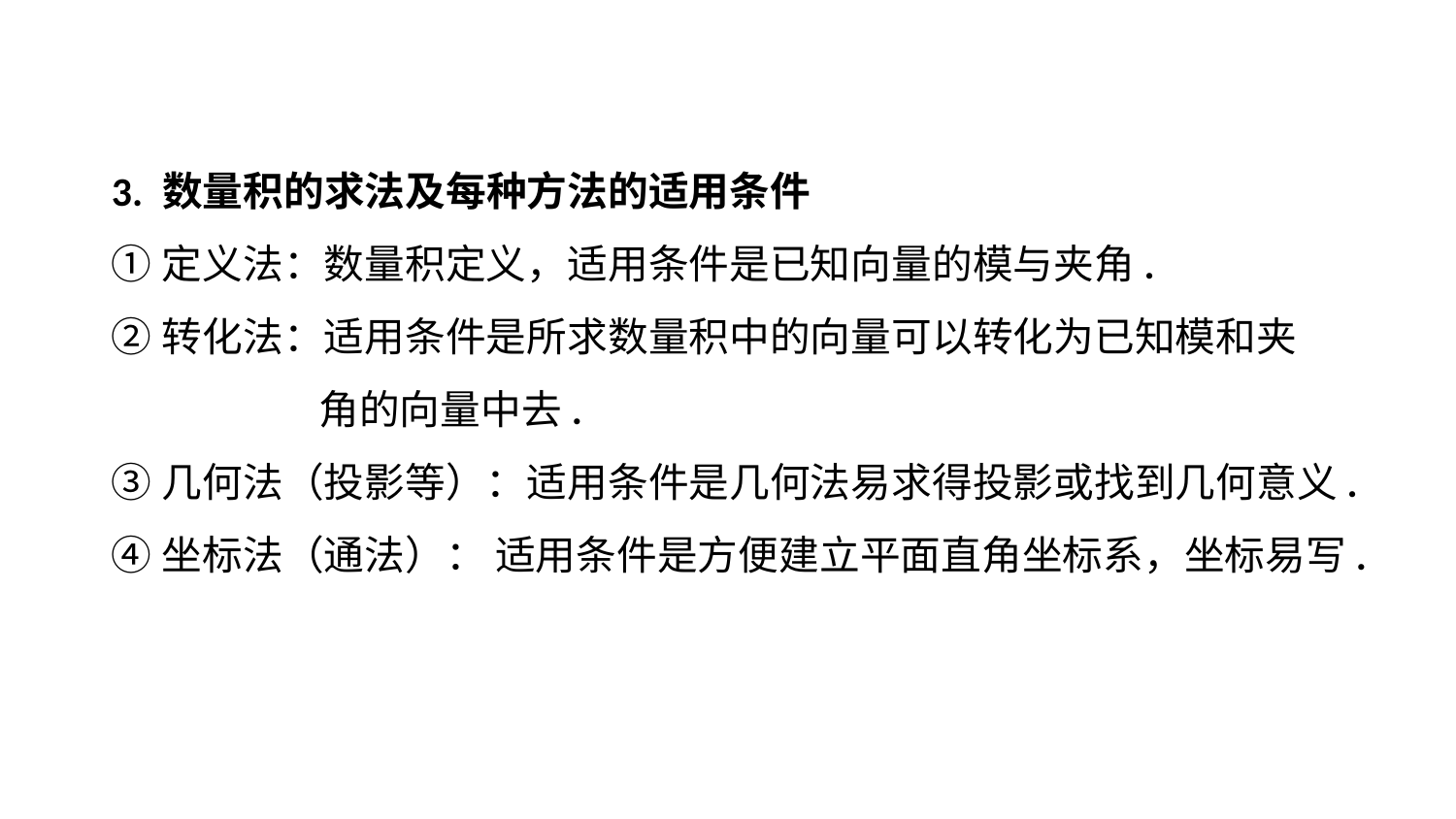

3. 数量积的求法及每种方法的适用条件
①定义法：数量积定义，适用条件是已知向量的模与夹角.
②转化法：适用条件是所求数量积中的向量可以转化为已知模和夹
                      角的向量中去.
③几何法（投影等）：适用条件是几何法易求得投影或找到几何意义.
④坐标法（通法）： 适用条件是方便建立平面直角坐标系，坐标易写.